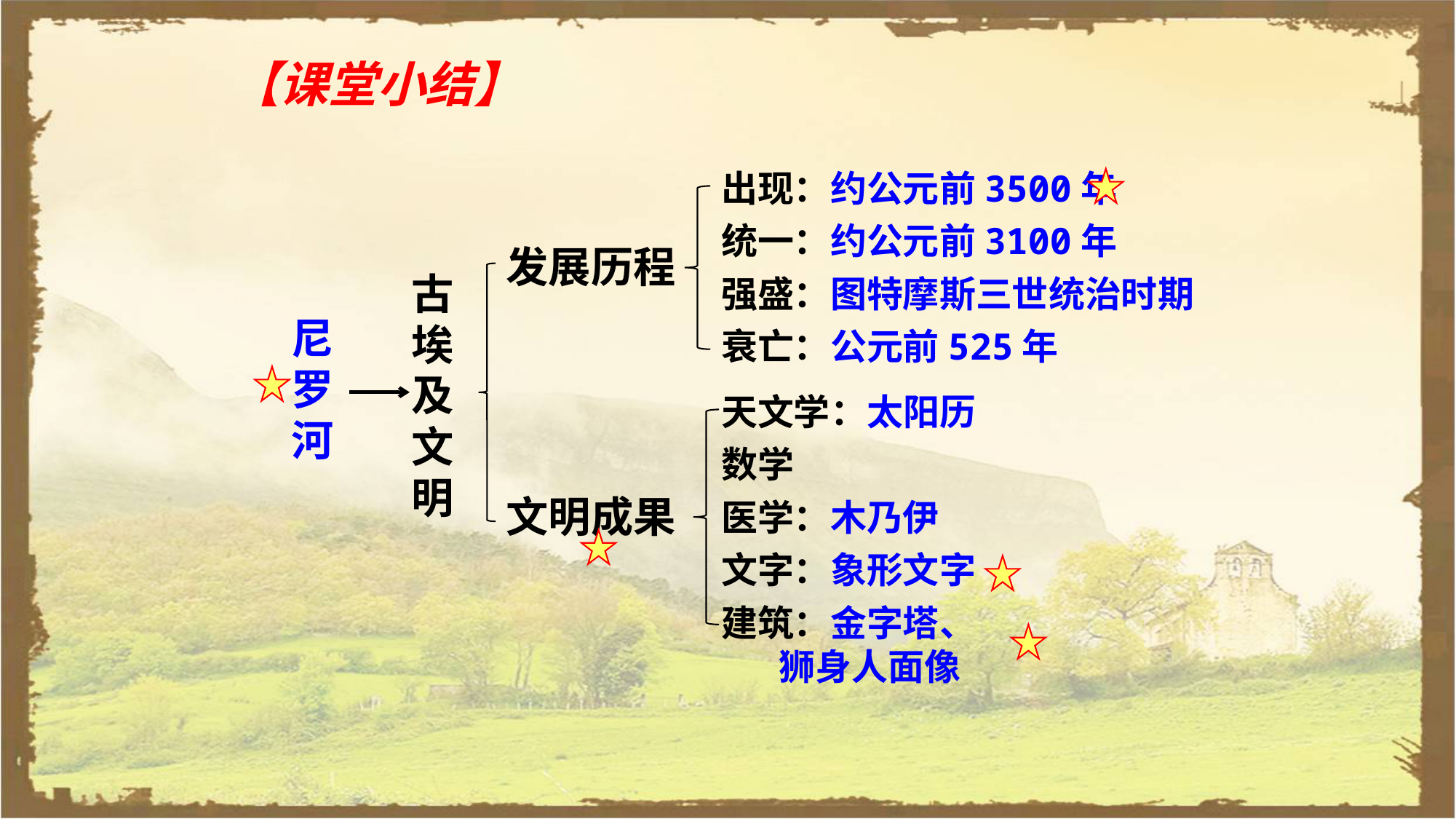

【课堂小结】
出现：约公元前3500年
统一：约公元前3100年
强盛：图特摩斯三世统治时期
衰亡：公元前525年

发展历程
古埃及文明

尼罗河

天文学：太阳历
数学
医学：木乃伊
文字：象形文字
建筑：金字塔、
      狮身人面像

文明成果